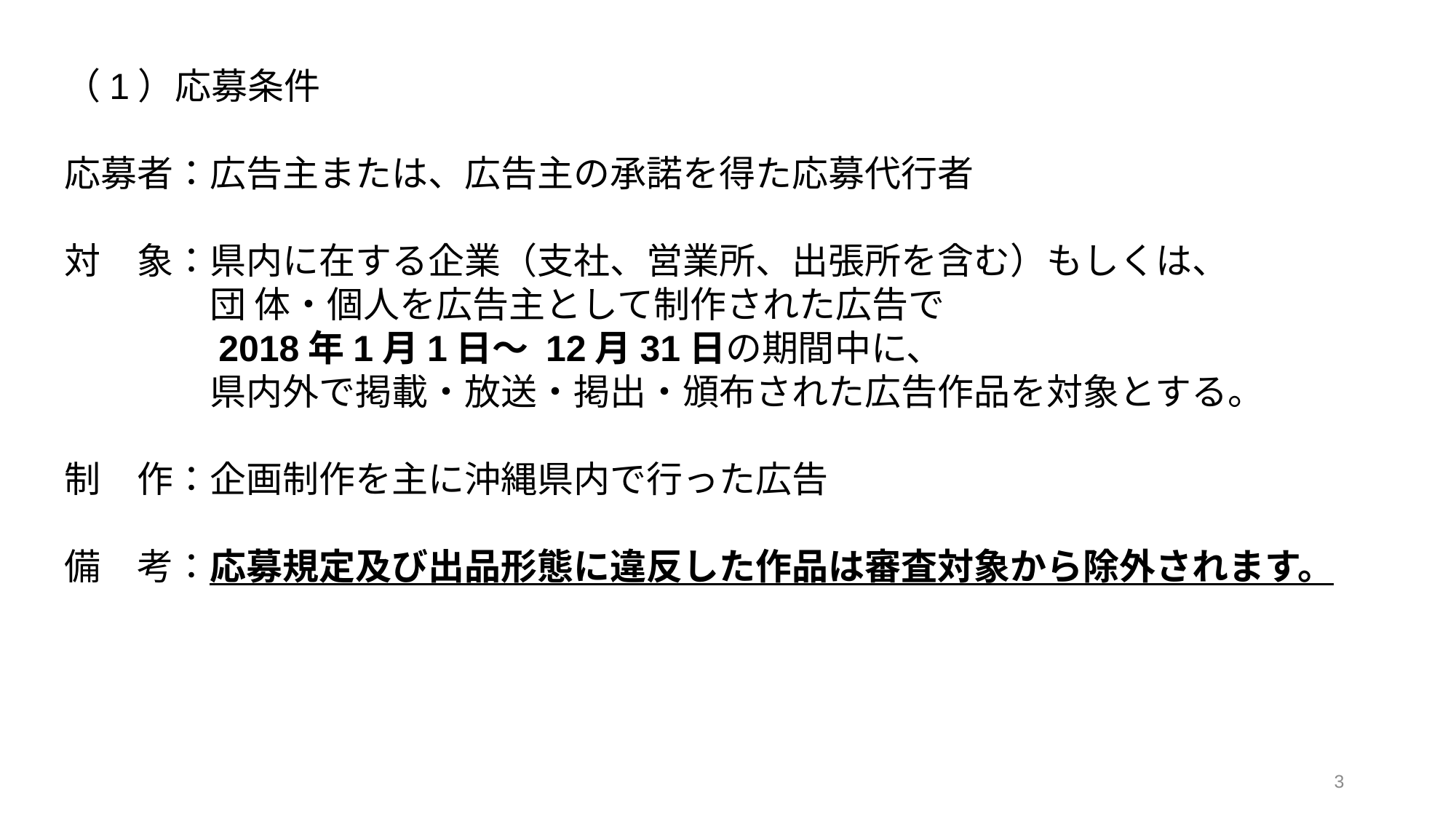

（1）応募条件

応募者：広告主または、広告主の承諾を得た応募代行者

対　象：県内に在する企業（支社、営業所、出張所を含む）もしくは、
　　　　団 体・個人を広告主として制作された広告で
　　　　2018年1月1日～ 12月31日の期間中に、
　　　　県内外で掲載・放送・掲出・頒布された広告作品を対象とする。

制　作：企画制作を主に沖縄県内で行った広告

備　考：応募規定及び出品形態に違反した作品は審査対象から除外されます。

3